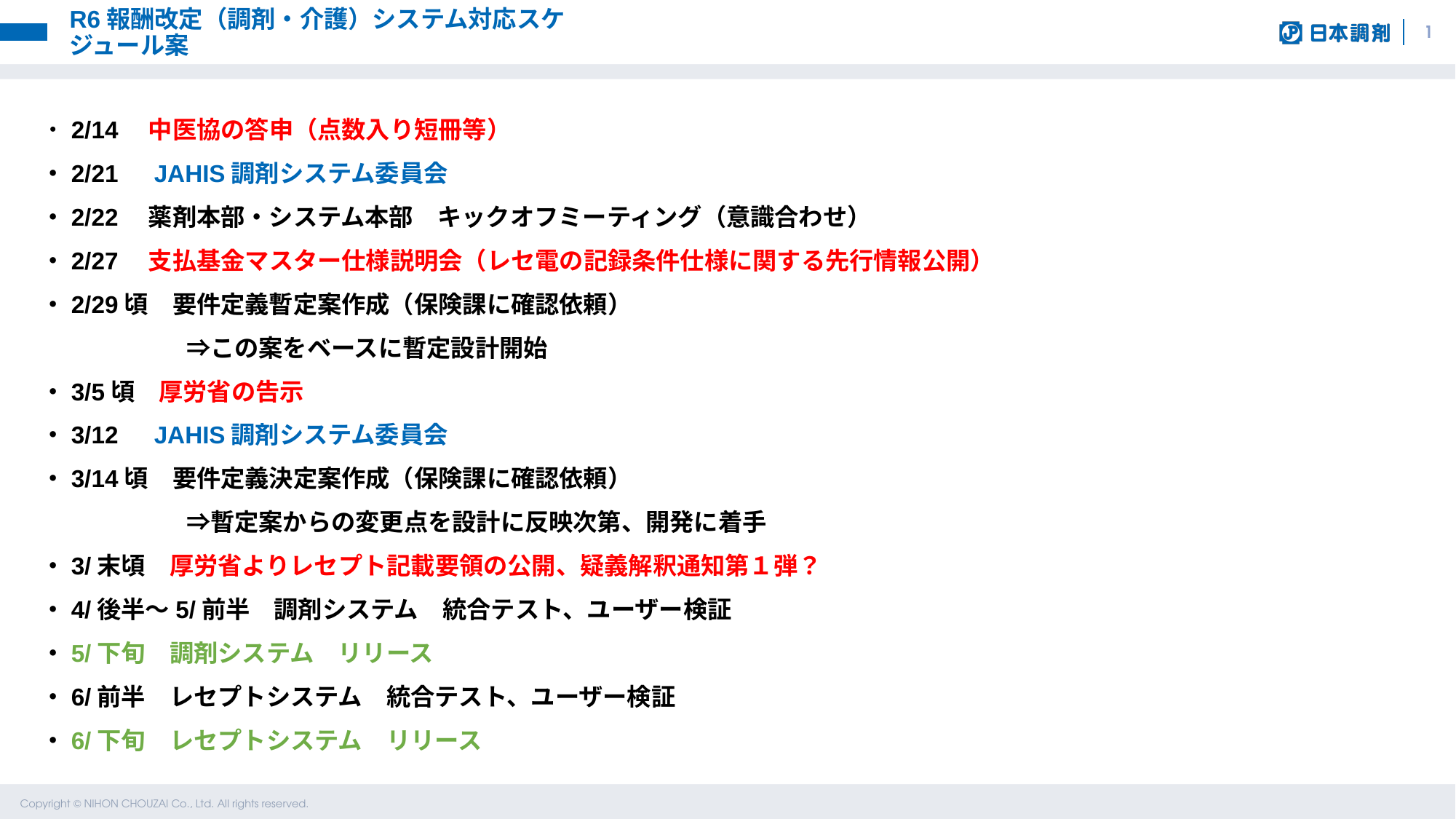

# R6報酬改定（調剤・介護）システム対応スケジュール案
1

　・2/14　中医協の答申（点数入り短冊等）
　・2/21　JAHIS調剤システム委員会
　・2/22　薬剤本部・システム本部　キックオフミーティング（意識合わせ）
　・2/27　支払基金マスター仕様説明会（レセ電の記録条件仕様に関する先行情報公開）
　・2/29頃　要件定義暫定案作成（保険課に確認依頼）
　　　　　　　⇒この案をベースに暫定設計開始
　・3/5頃　厚労省の告示
　・3/12　JAHIS調剤システム委員会
　・3/14頃　要件定義決定案作成（保険課に確認依頼）
　　　　　　　⇒暫定案からの変更点を設計に反映次第、開発に着手
　・3/末頃　厚労省よりレセプト記載要領の公開、疑義解釈通知第１弾？
　・4/後半～5/前半　調剤システム　統合テスト、ユーザー検証
　・5/下旬　調剤システム　リリース
　・6/前半　レセプトシステム　統合テスト、ユーザー検証
　・6/下旬　レセプトシステム　リリース